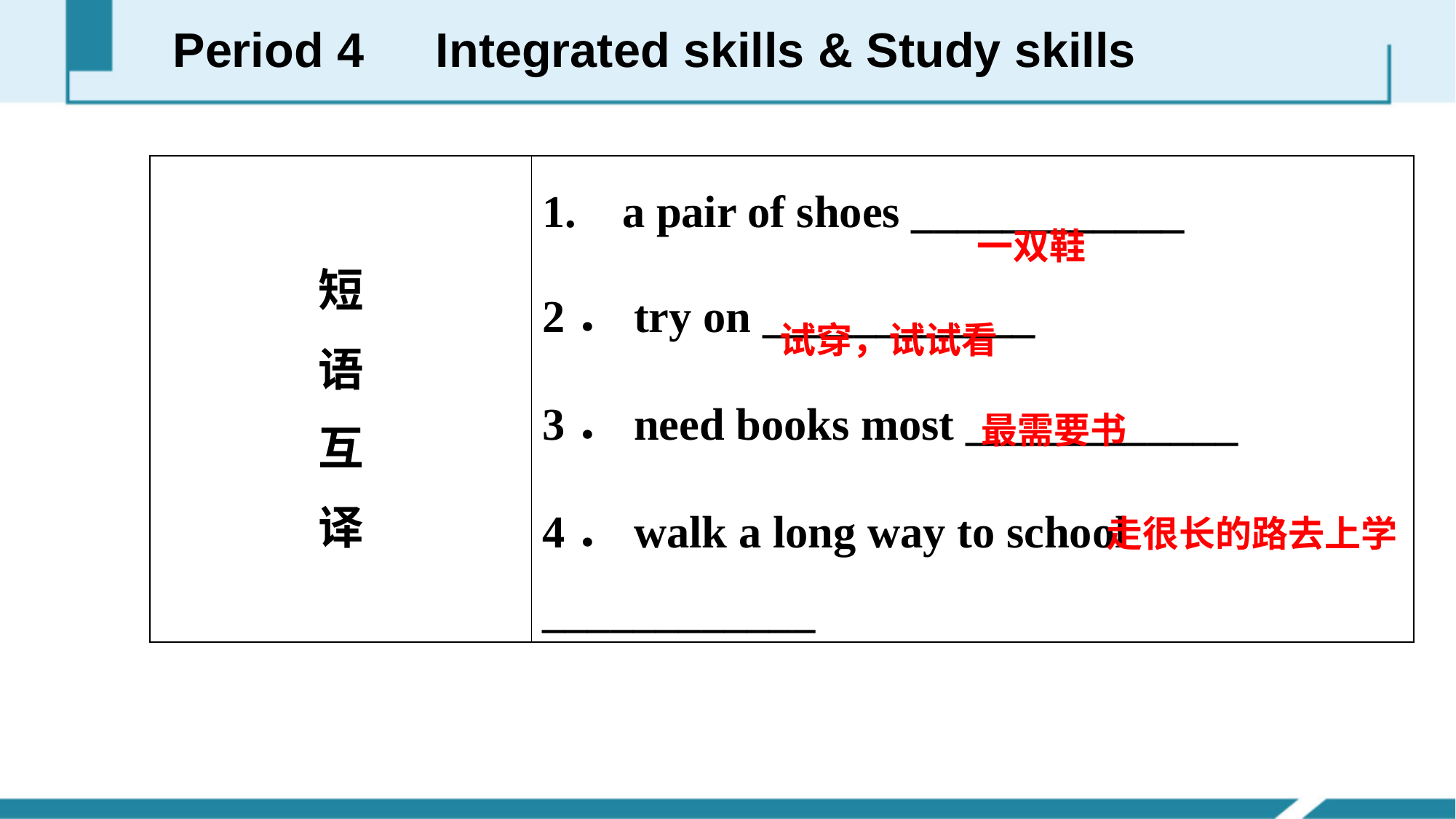

Period 4　Integrated skills & Study skills
| 短 语 互 译 | 1. a pair of shoes \_\_\_\_\_\_\_\_\_\_\_\_ 2．try on \_\_\_\_\_\_\_\_\_\_\_\_ 3．need books most \_\_\_\_\_\_\_\_\_\_\_\_ 4．walk a long way to school \_\_\_\_\_\_\_\_\_\_\_\_ |
| --- | --- |
一双鞋
试穿，试试看

最需要书
走很长的路去上学